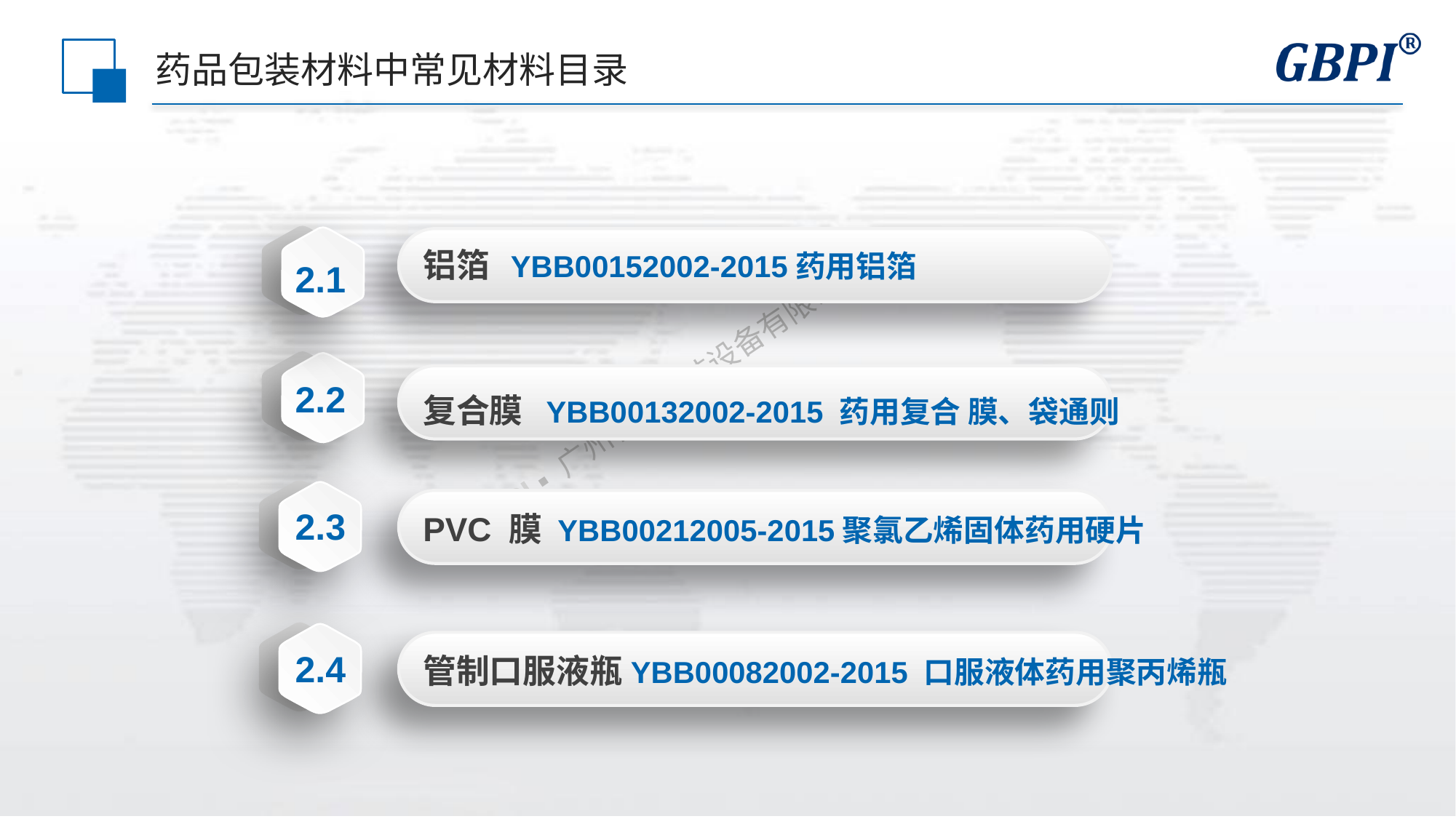

# 药品包装材料中常见材料目录

铝箔  YBB00152002-2015药用铝箔
2.1

2.2
复合膜  YBB00132002-2015 药用复合 膜、袋通则

2.3
PVC 膜 YBB00212005-2015聚氯乙烯固体药用硬片

2.4
管制口服液瓶YBB00082002-2015 口服液体药用聚丙烯瓶